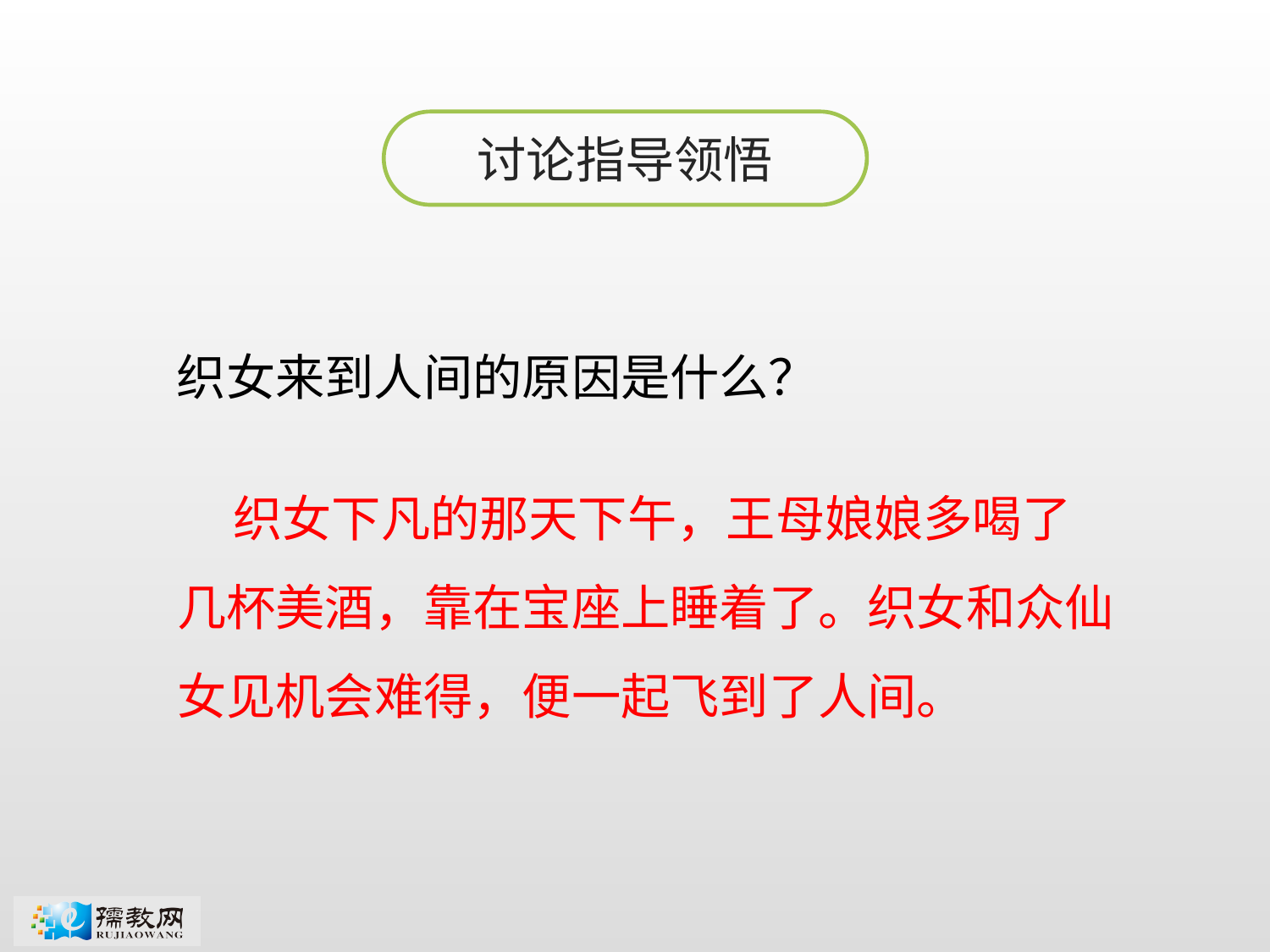

讨论指导领悟
织女来到人间的原因是什么？
    织女下凡的那天下午，王母娘娘多喝了几杯美酒，靠在宝座上睡着了。织女和众仙女见机会难得，便一起飞到了人间。